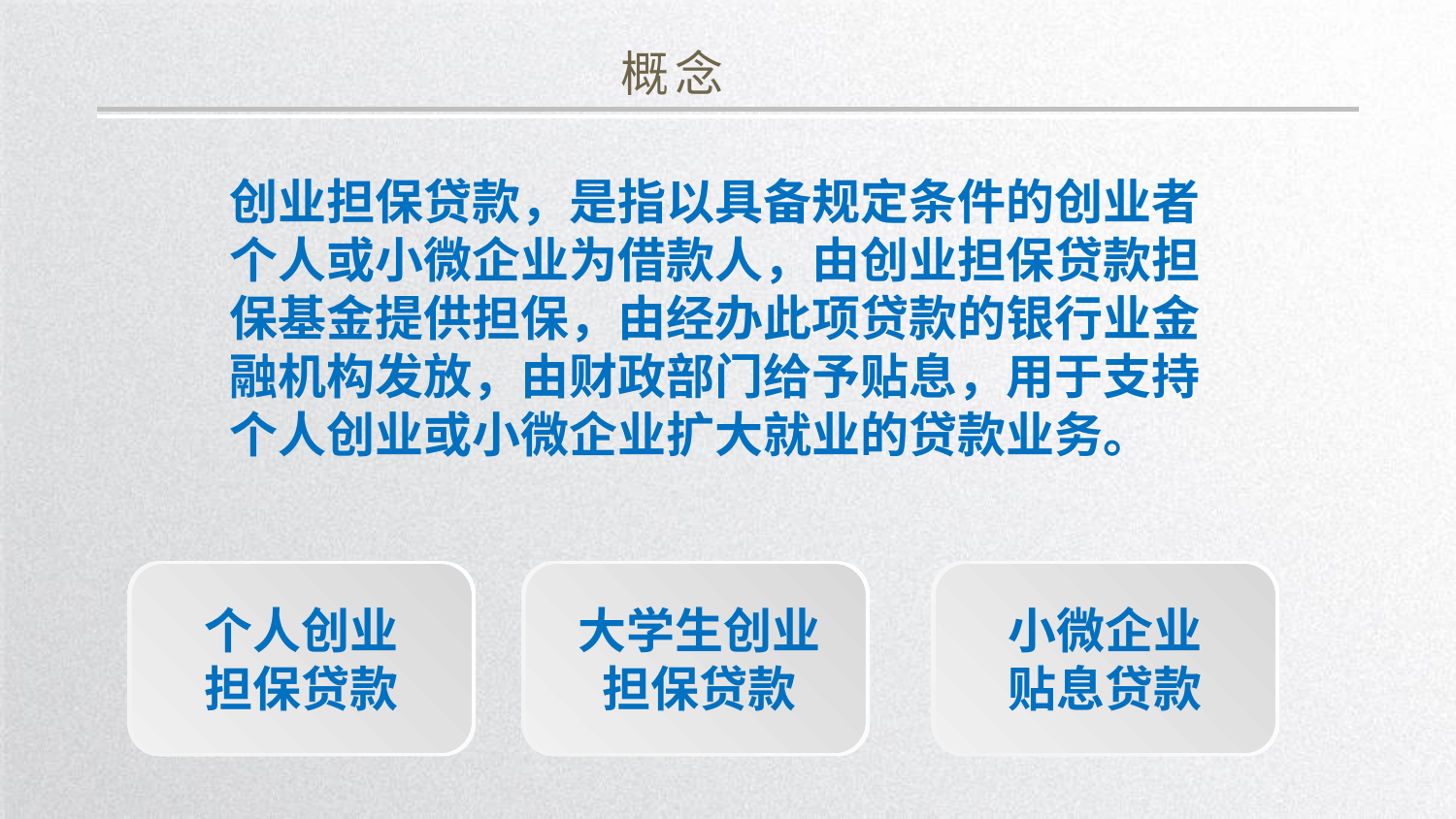

概念
创业担保贷款，是指以具备规定条件的创业者个人或小微企业为借款人，由创业担保贷款担保基金提供担保，由经办此项贷款的银行业金融机构发放，由财政部门给予贴息，用于支持个人创业或小微企业扩大就业的贷款业务。

个人创业担保贷款
大学生创业担保贷款
小微企业贴息贷款